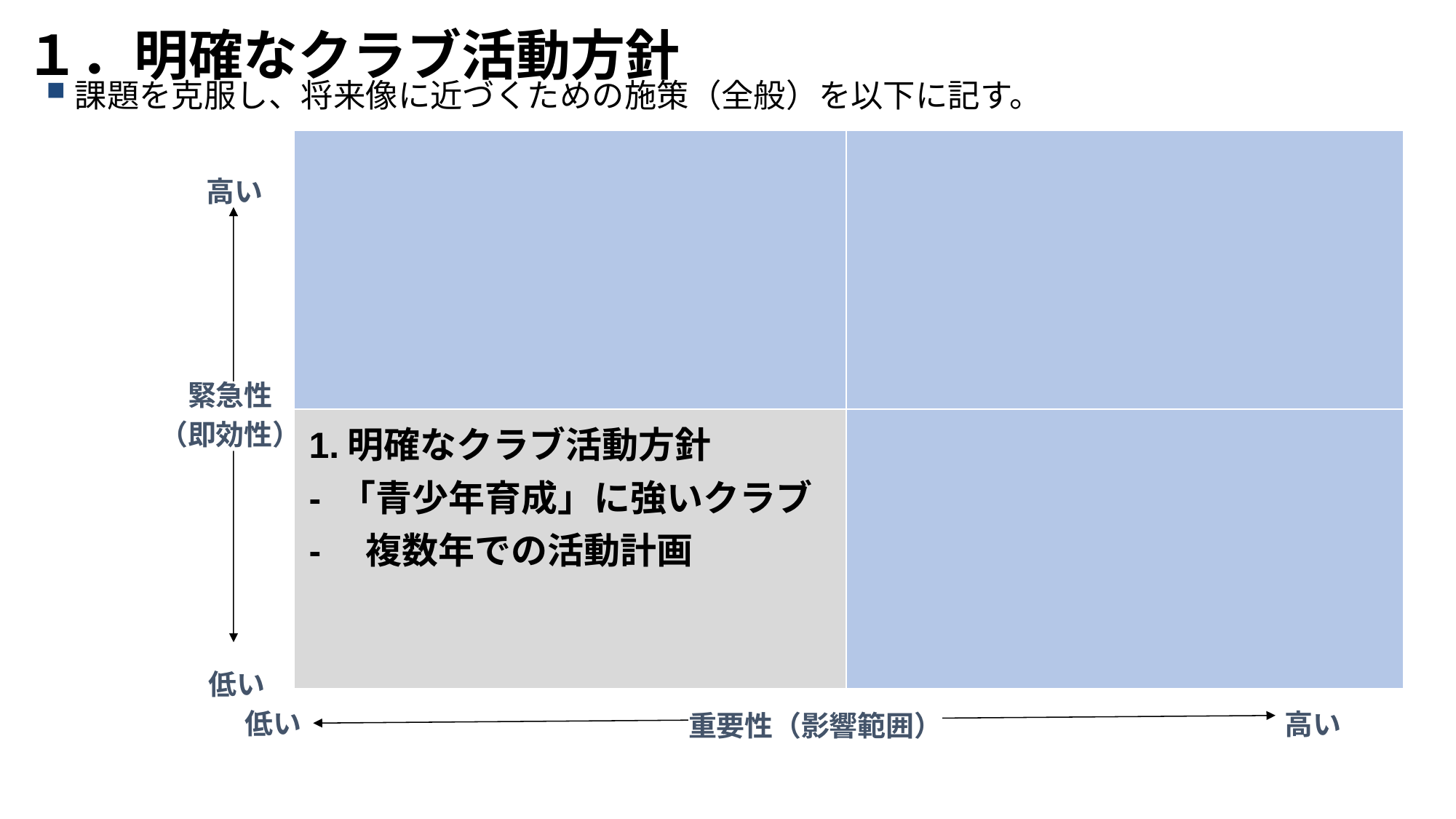

１．明確なクラブ活動方針
課題を克服し、将来像に近づくための施策（全般）を以下に記す。
|  |  |
| --- | --- |
| 1.明確なクラブ活動方針 - 「青少年育成」に強いクラブ -　複数年での活動計画 |  |
高い

緊急性
（即効性）
低い
低い
高い
重要性（影響範囲）